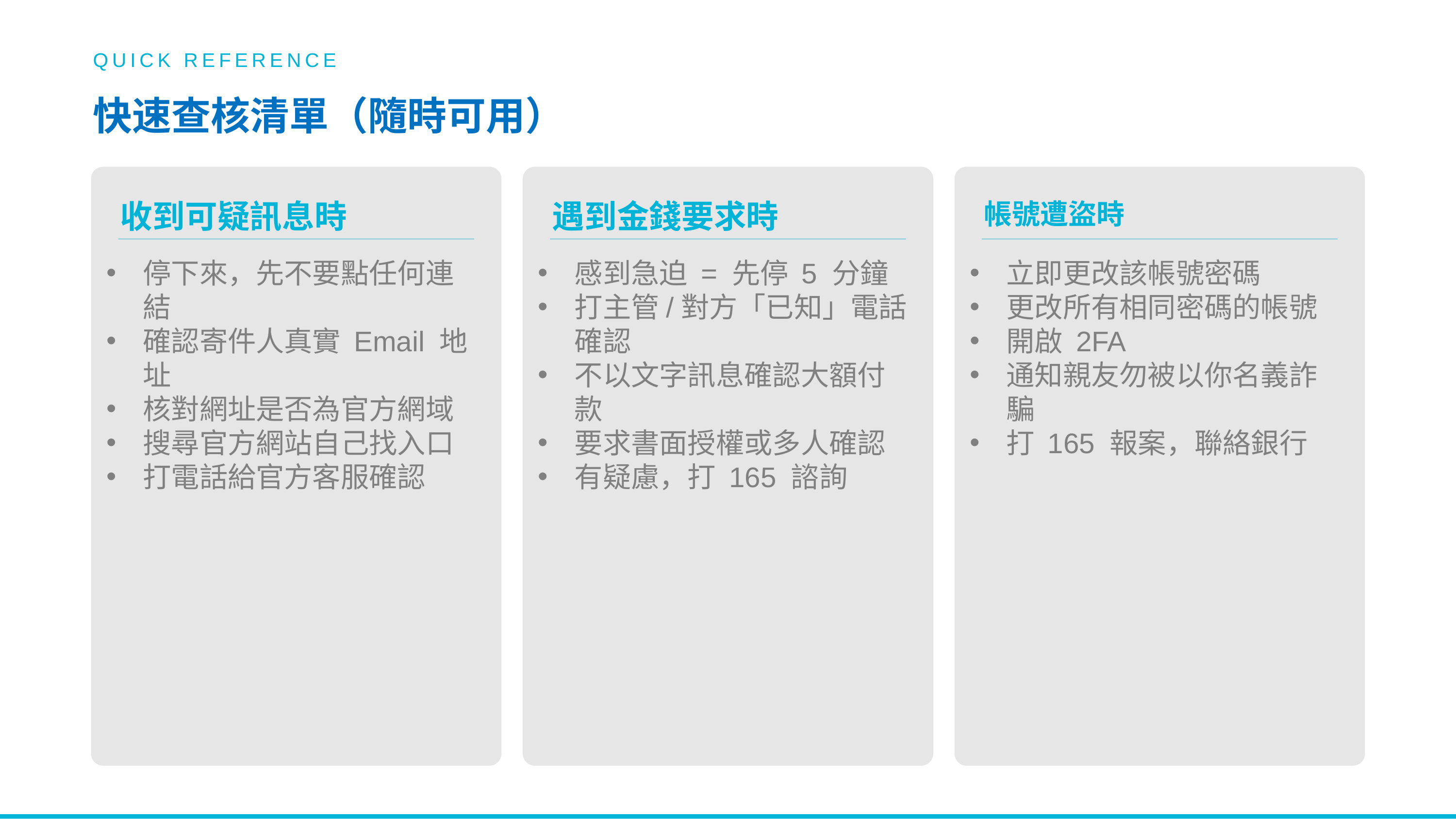

QUICK REFERENCE
快速查核清單（隨時可用）

收到可疑訊息時
遇到金錢要求時
帳號遭盜時

停下來，先不要點任何連結
確認寄件人真實 Email 地址
核對網址是否為官方網域
搜尋官方網站自己找入口
打電話給官方客服確認
感到急迫 = 先停 5 分鐘
打主管/對方「已知」電話確認
不以文字訊息確認大額付款
要求書面授權或多人確認
有疑慮，打 165 諮詢
立即更改該帳號密碼
更改所有相同密碼的帳號
開啟 2FA
通知親友勿被以你名義詐騙
打 165 報案，聯絡銀行